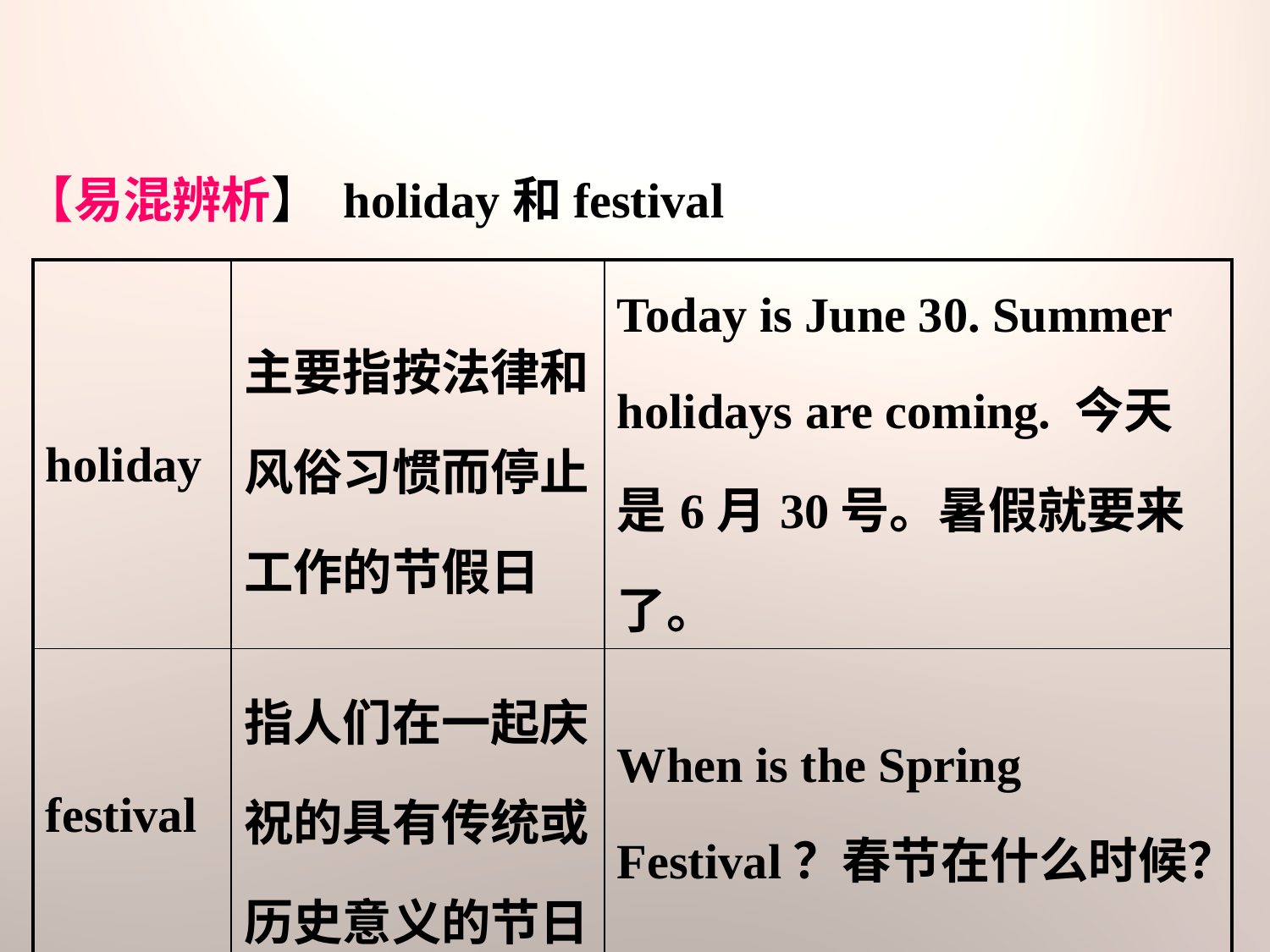

【易混辨析】 holiday和festival
| holiday | 主要指按法律和风俗习惯而停止工作的节假日 | Today is June 30. Summer holidays are coming. 今天是6月30号。暑假就要来了。 |
| --- | --- | --- |
| festival | 指人们在一起庆祝的具有传统或历史意义的节日 | When is the Spring Festival？春节在什么时候？ |